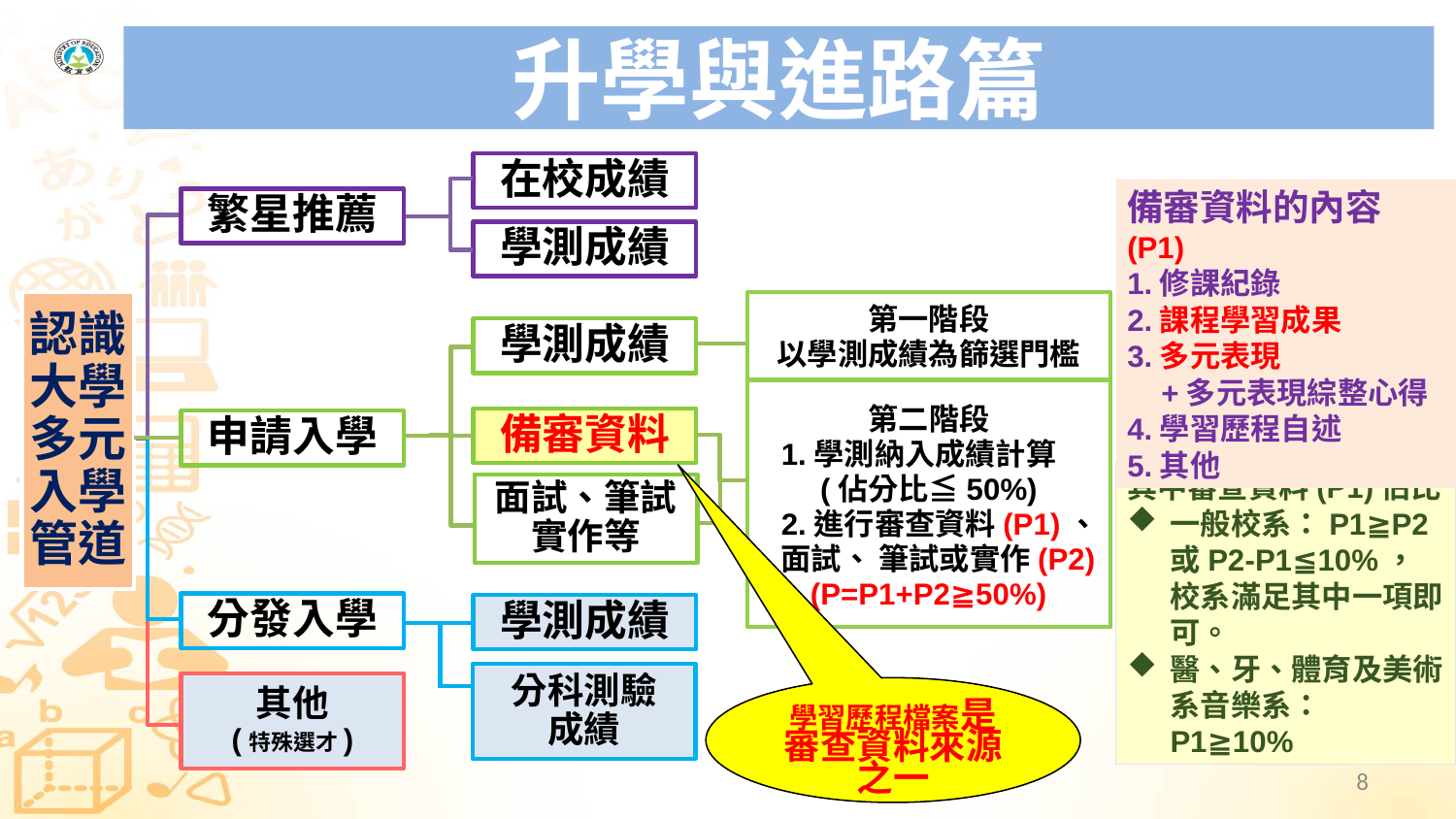

# 升學與進路篇
在校成績

繁星推薦

學測成績

第一階段
以學測成績為篩選門檻
學測成績

第二階段
1.學測納入成績計算
(佔分比≦50%)
2.進行審查資料(P1)、
面試、 筆試或實作(P2)
(P=P1+P2≧50%)
認識大學多元入學管道
備審資料
申請入學

面試、筆試
實作等
分發入學
學測成績

其他
(特殊選才)
學習歷程檔案是審查資料來源之一

分科測驗
成績

備審資料的內容(P1)
1.修課紀錄
2.課程學習成果
3.多元表現
    +多元表現綜整心得
4.學習歷程自述
5.其他
其中審查資料(P1)佔比
一般校系：P1≧P2或P2-P1≦10%，校系滿足其中一項即可。
醫、牙、體育及美術系音樂系：P1≧10%
8